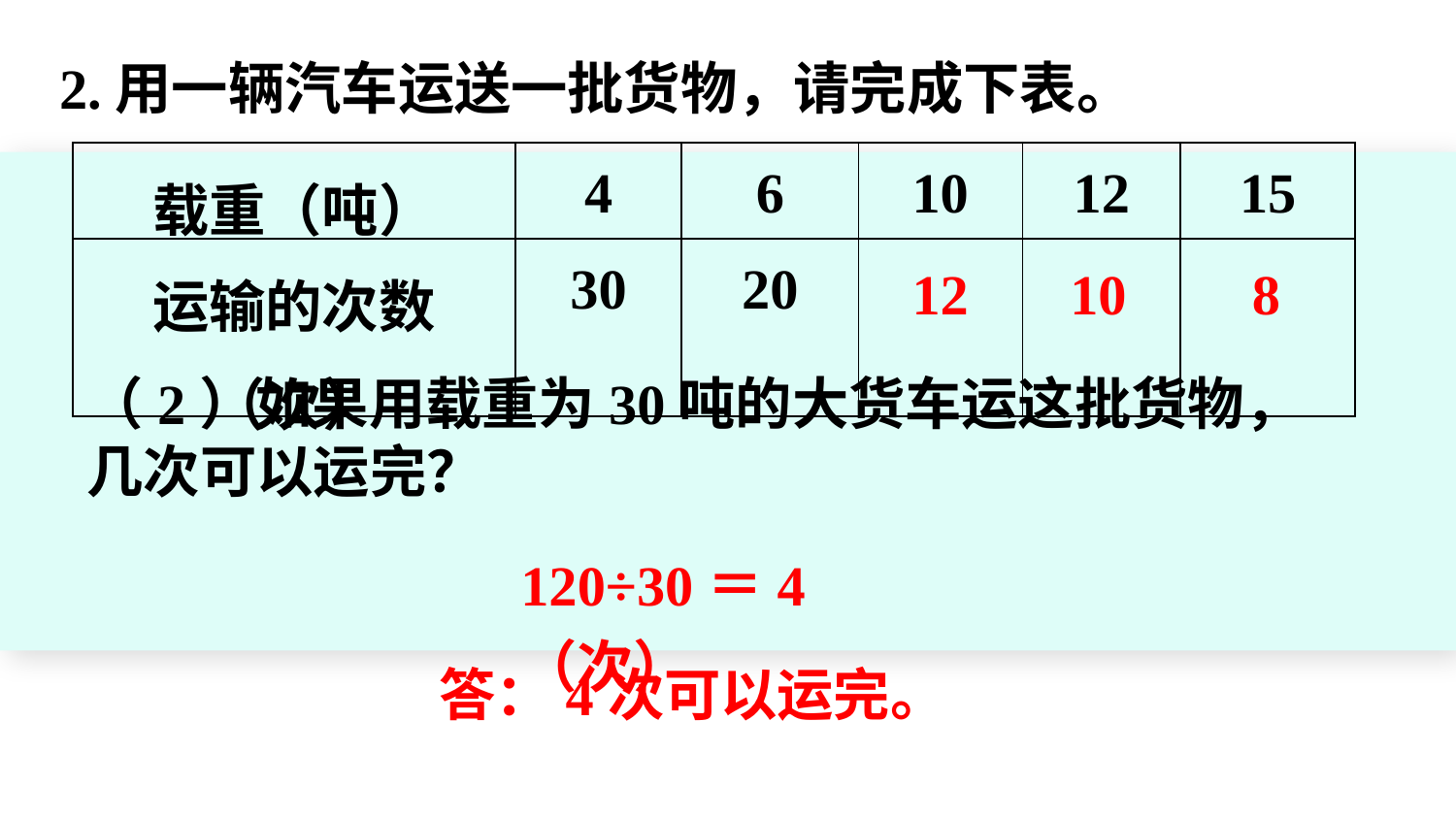

2.用一辆汽车运送一批货物，请完成下表。
| 载重（吨） | 4 | 6 | 10 | 12 | 15 |
| --- | --- | --- | --- | --- | --- |
| 运输的次数（次） | 30 | 20 |  |  |  |
12
10
8
（2）如果用载重为30吨的大货车运这批货物，几次可以运完？
120÷30＝4（次）
答：4次可以运完。